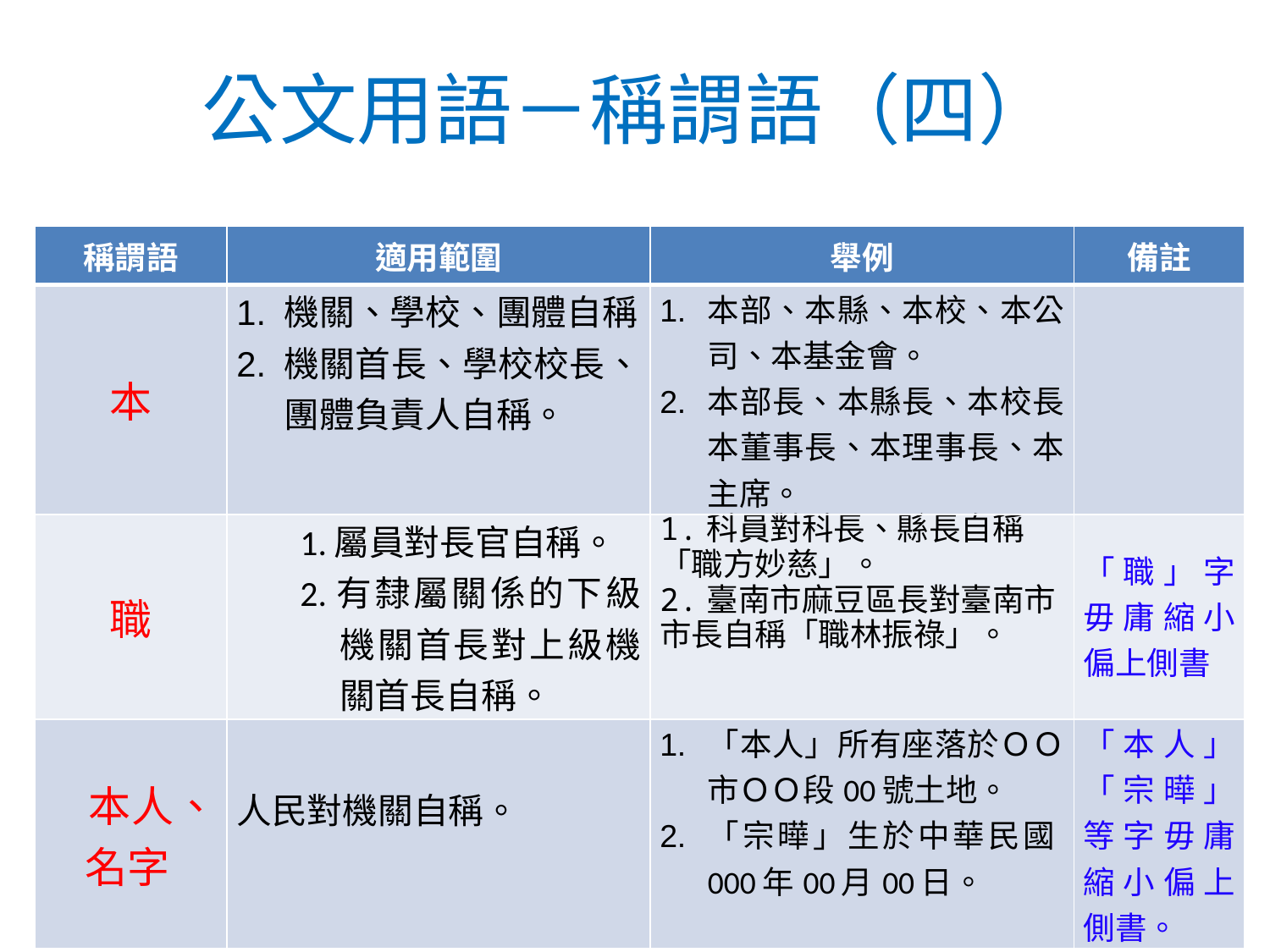

# 公文用語－稱謂語（四）
| 稱謂語 | 適用範圍 | 舉例 | 備註 |
| --- | --- | --- | --- |
| 本 | 機關、學校、團體自稱 機關首長、學校校長、團體負責人自稱。 | 本部、本縣、本校、本公司、本基金會。 本部長、本縣長、本校長本董事長、本理事長、本主席。 |  |
| 職 | 1.屬員對長官自稱。 2.有隸屬關係的下級機關首長對上級機關首長自稱。 | 1.科員對科長、縣長自稱「職方妙慈」。 2.臺南市麻豆區長對臺南市市長自稱「職林振祿」。 | 「職」字毋庸縮小偏上側書 |
| 本人、 名字 | 人民對機關自稱。 | 「本人」所有座落於ＯＯ市ＯＯ段00號土地。 「宗曄」生於中華民國000年00月00日。 | 「本人」「宗曄」等字毋庸縮小偏上側書。 |